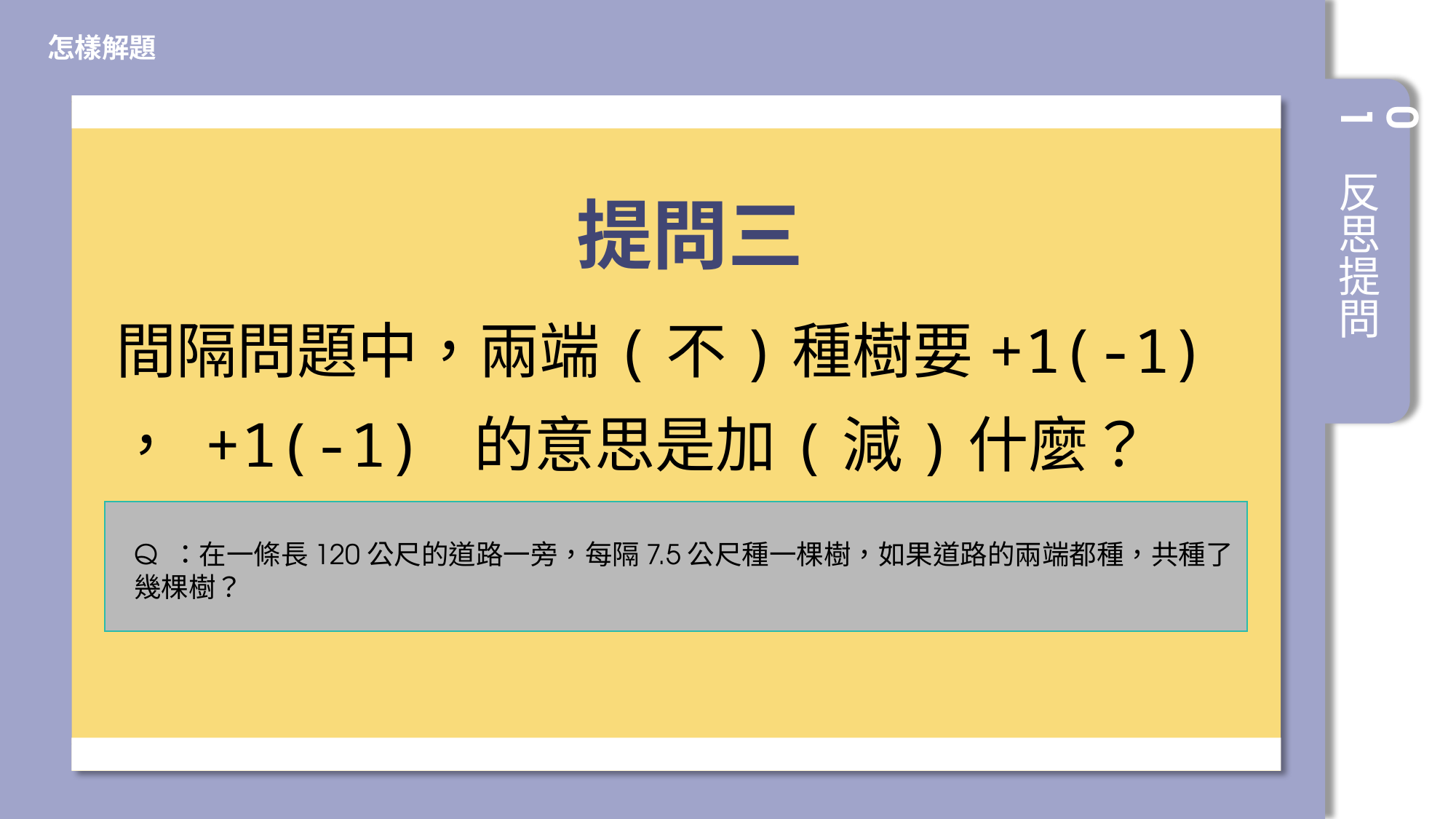

怎樣解題

01
反思提問
提問三
間隔問題中，兩端(不)種樹要+1(-1) ， +1(-1) 的意思是加(減)什麼？

Q ：在一條長120公尺的道路一旁，每隔7.5公尺種一棵樹，如果道路的兩端都種，共種了幾棵樹？